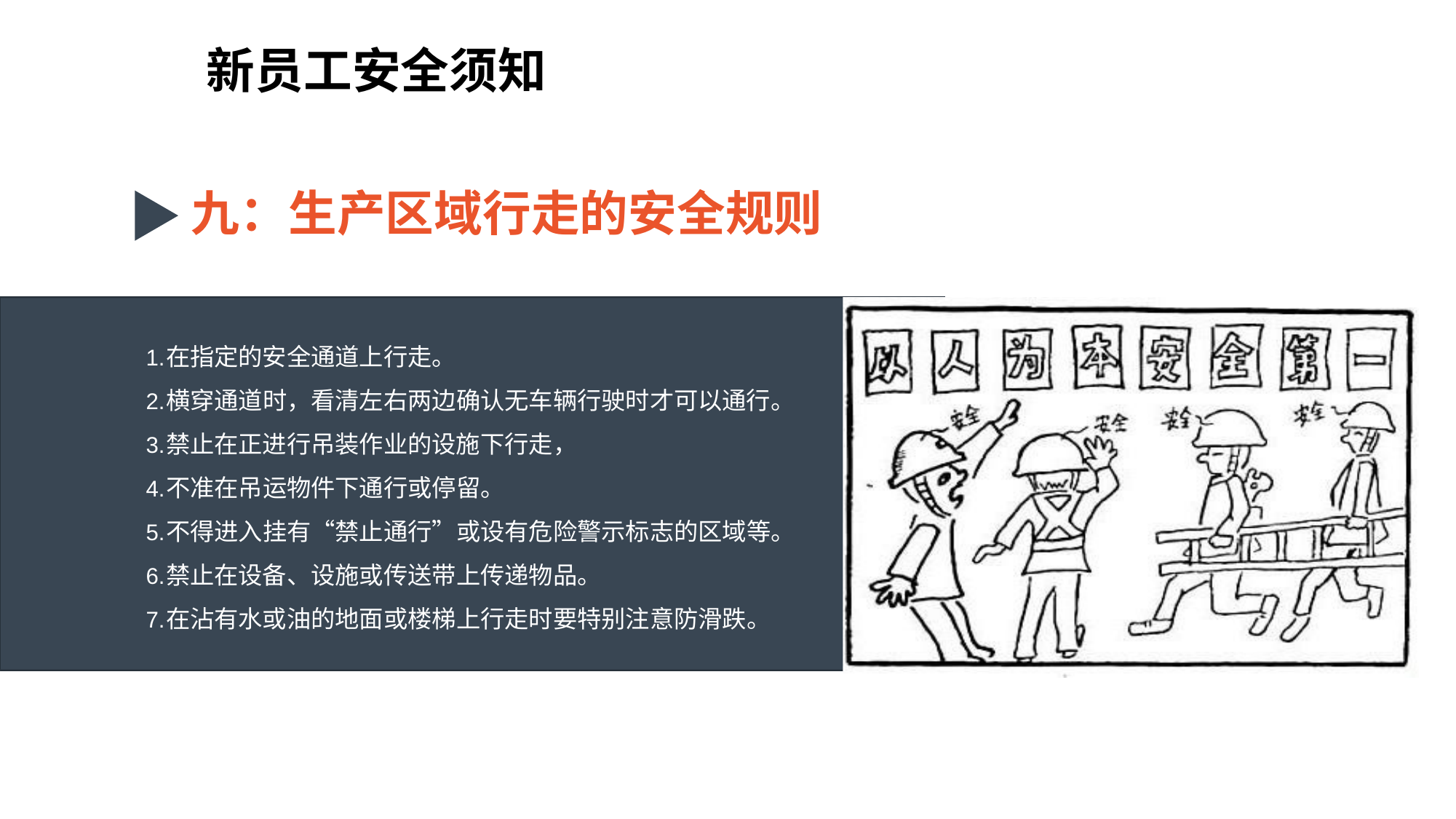

新员工安全须知
九：生产区域行走的安全规则

在指定的安全通道上行走。
横穿通道时，看清左右两边确认无车辆行驶时才可以通行。
禁止在正进行吊装作业的设施下行走，
不准在吊运物件下通行或停留。
不得进入挂有“禁止通行”或设有危险警示标志的区域等。
禁止在设备、设施或传送带上传递物品。
在沾有水或油的地面或楼梯上行走时要特别注意防滑跌。